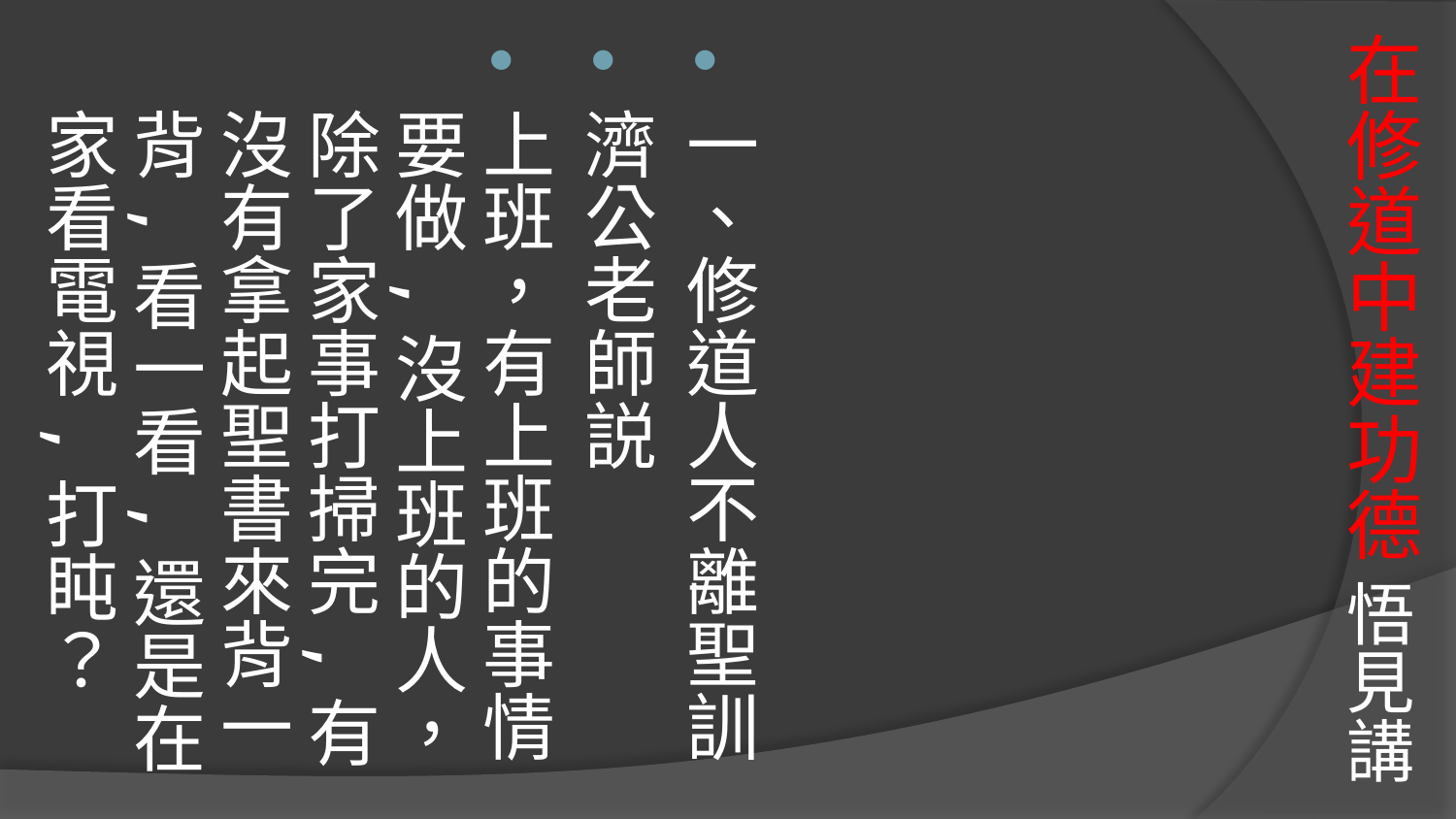

# 在修道中建功德 悟見講
一、修道人不離聖訓
濟公老師説
上班，有上班的事情要做,沒上班的人，除了家事打掃完,有沒有拿起聖書來背一背,看一看,還是在家看電視,打盹？